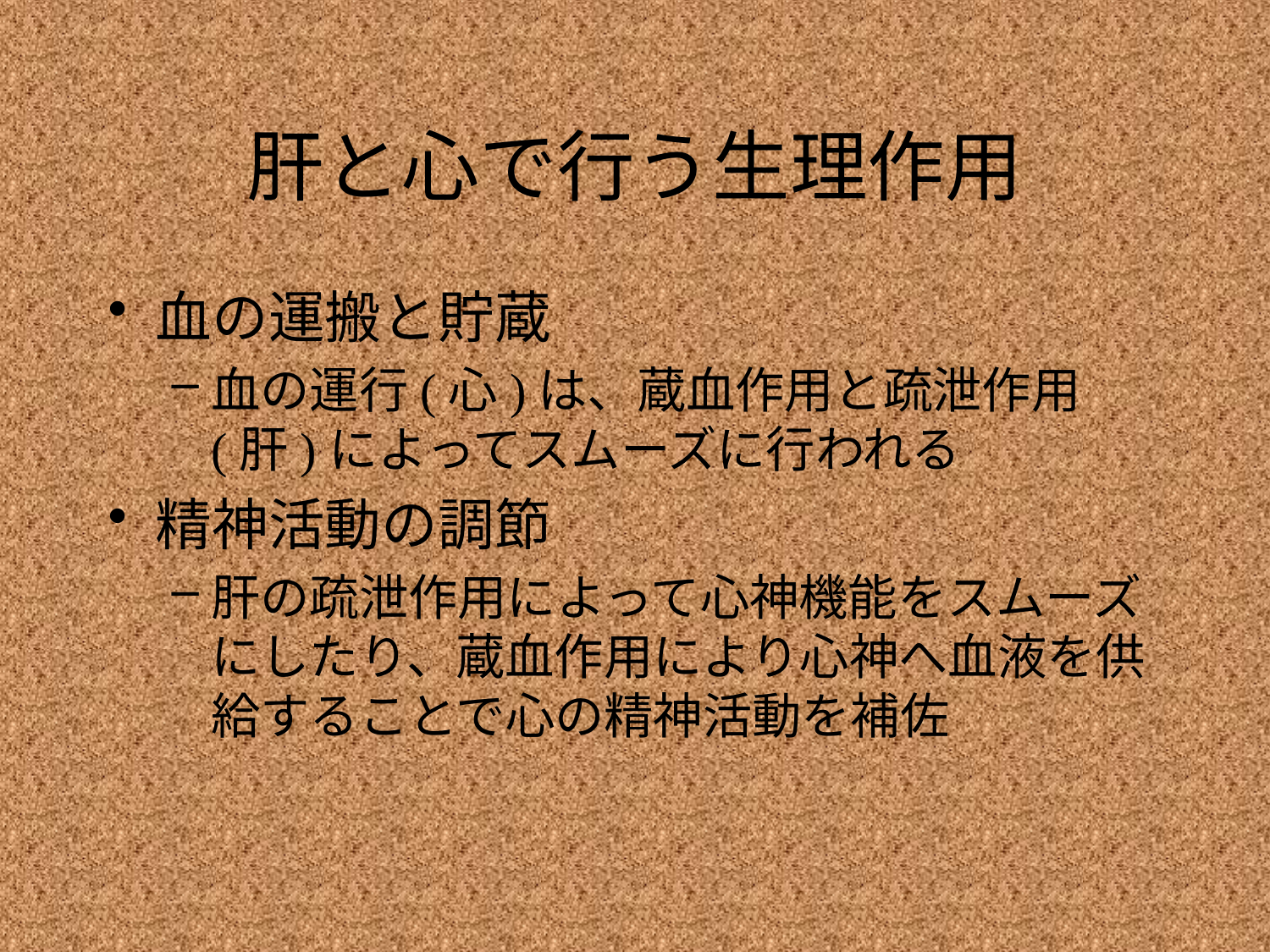

# 肝と心で行う生理作用
血の運搬と貯蔵
血の運行(心)は、蔵血作用と疏泄作用(肝)によってスムーズに行われる
精神活動の調節
肝の疏泄作用によって心神機能をスムーズにしたり、蔵血作用により心神へ血液を供給することで心の精神活動を補佐